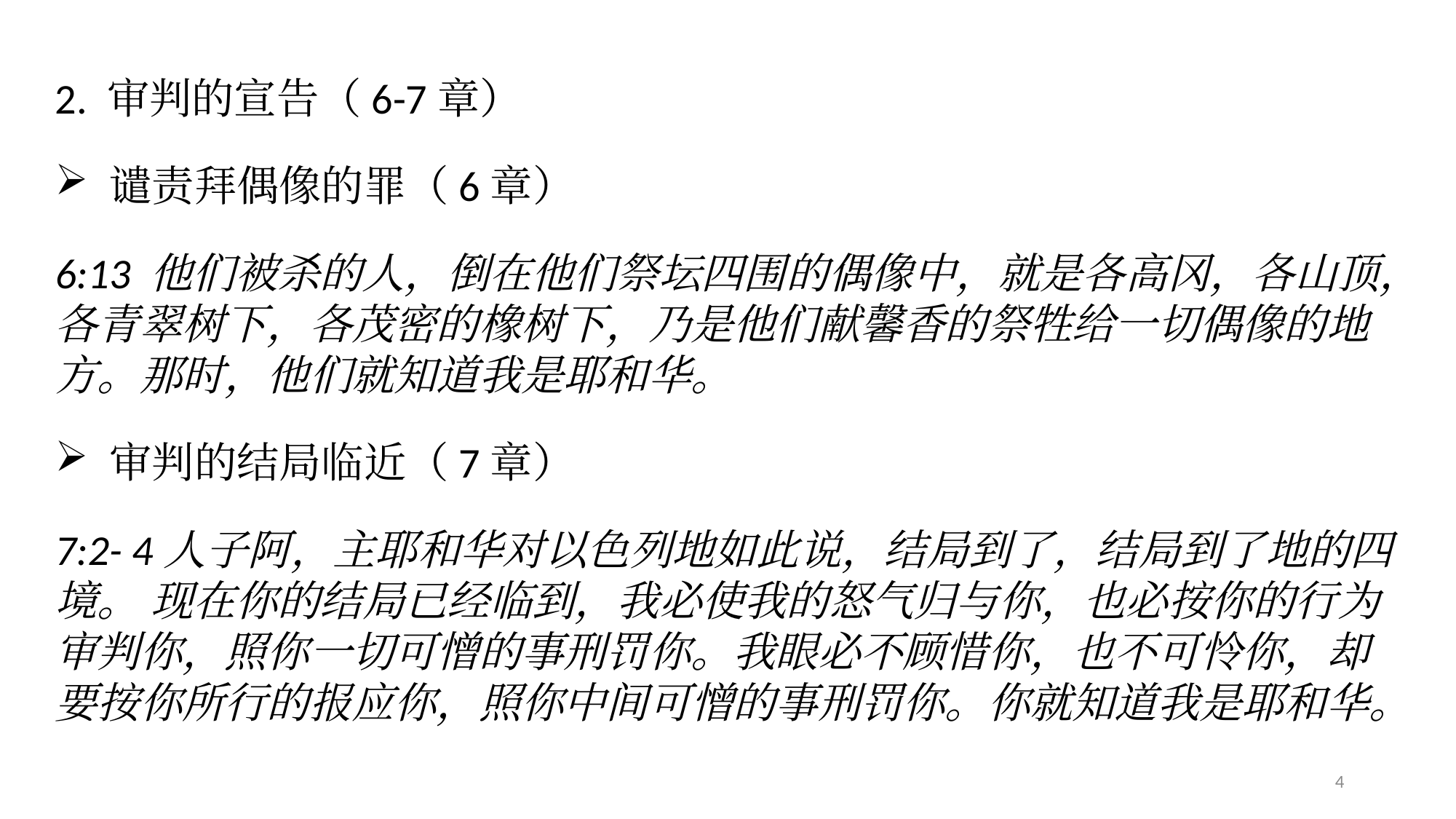

2. 审判的宣告（6-7章）
谴责拜偶像的罪（6章）
6:13 他们被杀的人，倒在他们祭坛四围的偶像中，就是各高冈，各山顶，各青翠树下，各茂密的橡树下，乃是他们献馨香的祭牲给一切偶像的地方。那时，他们就知道我是耶和华。
审判的结局临近（7章）
7:2- 4人子阿，主耶和华对以色列地如此说，结局到了，结局到了地的四境。 现在你的结局已经临到，我必使我的怒气归与你，也必按你的行为审判你，照你一切可憎的事刑罚你。我眼必不顾惜你，也不可怜你，却要按你所行的报应你，照你中间可憎的事刑罚你。你就知道我是耶和华。

4